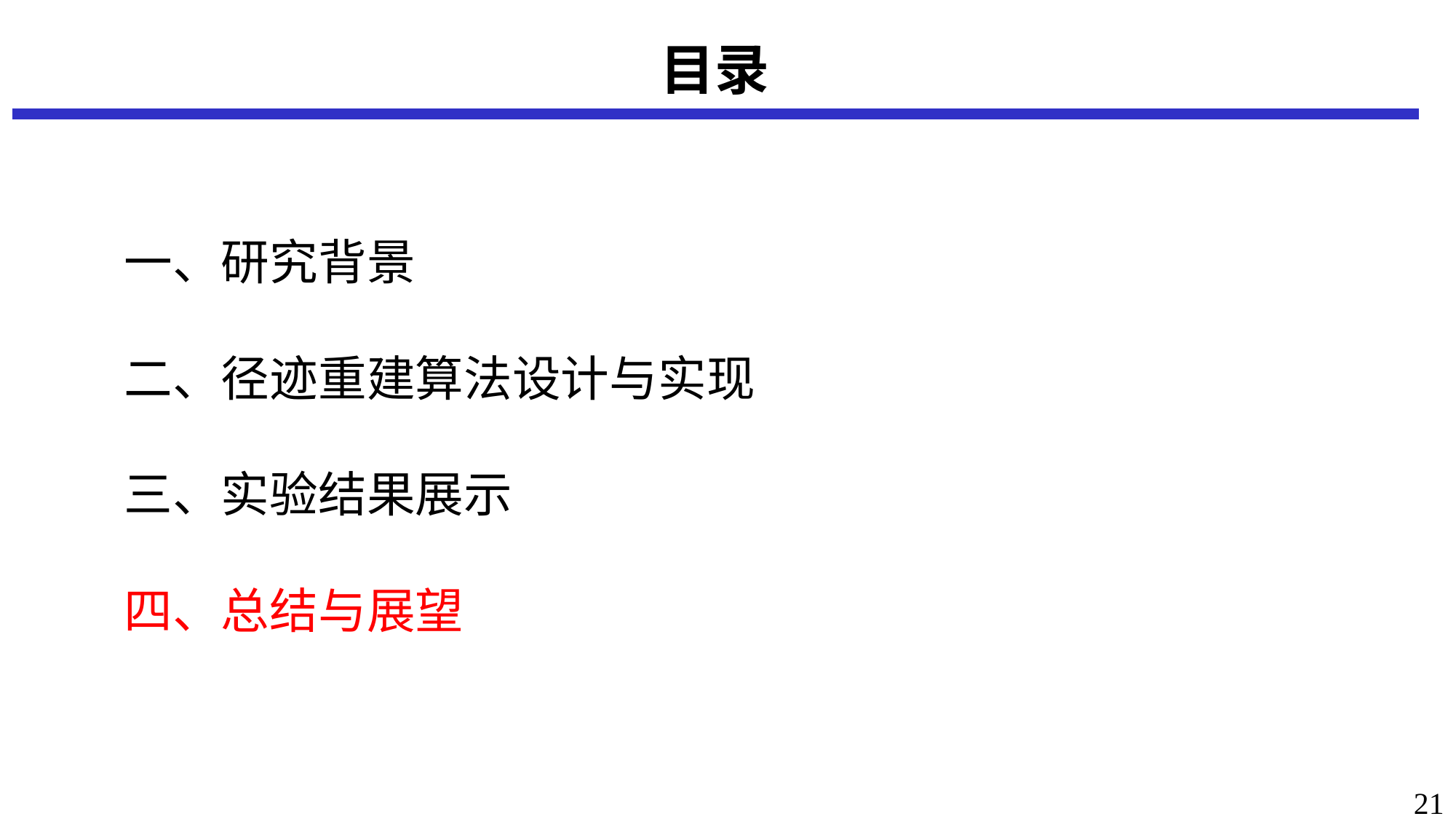

# 目录
一、研究背景
二、径迹重建算法设计与实现
三、实验结果展示
四、总结与展望
21